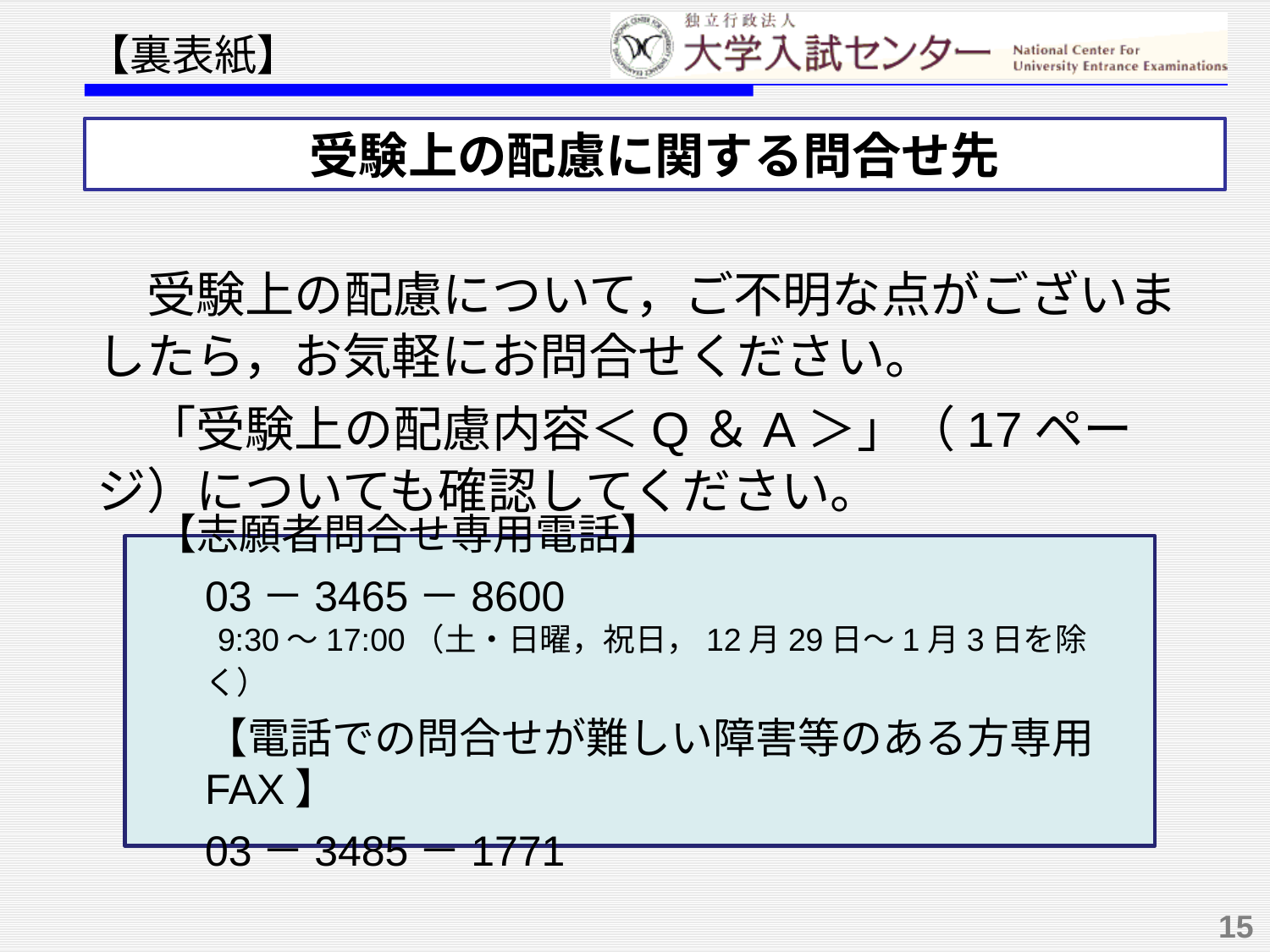

【裏表紙】
受験上の配慮に関する問合せ先
　受験上の配慮について，ご不明な点がございましたら，お気軽にお問合せください。
　「受験上の配慮内容＜Q＆A＞」（17ページ）についても確認してください。
【志願者問合せ専用電話】
03－3465－8600
 9:30～17:00（土・日曜，祝日，12月29日～1月3日を除く）
【電話での問合せが難しい障害等のある方専用FAX】
03－3485－1771
15